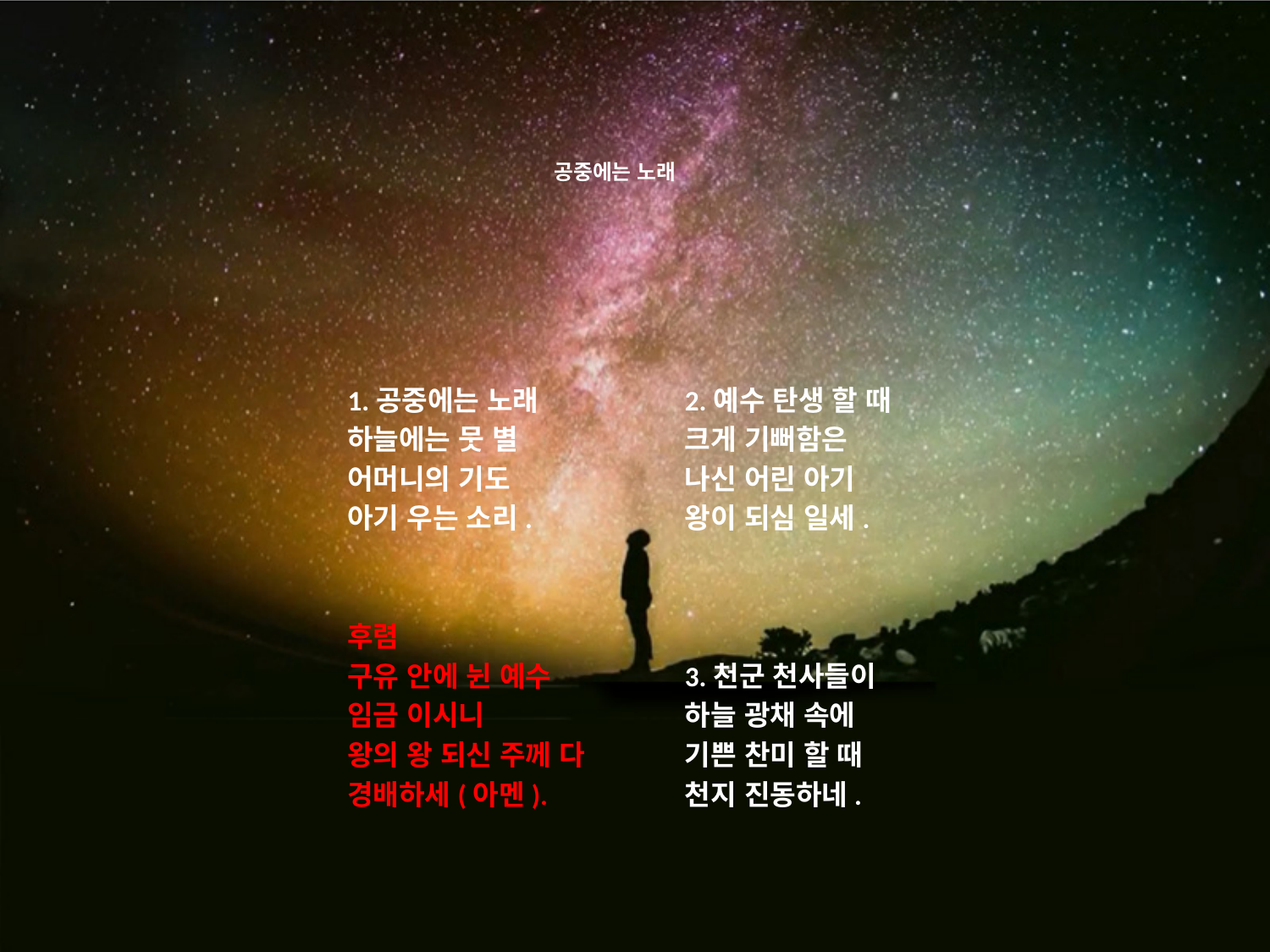

# 공중에는 노래
1.공중에는 노래
하늘에는 뭇 별
어머니의 기도
아기 우는 소리.

후렴
구유 안에 뉜 예수
임금 이시니
왕의 왕 되신 주께 다
경배하세(아멘).

2.예수 탄생 할 때
크게 기뻐함은
나신 어린 아기
왕이 되심 일세.

3.천군 천사들이
하늘 광채 속에
기쁜 찬미 할 때
천지 진동하네.